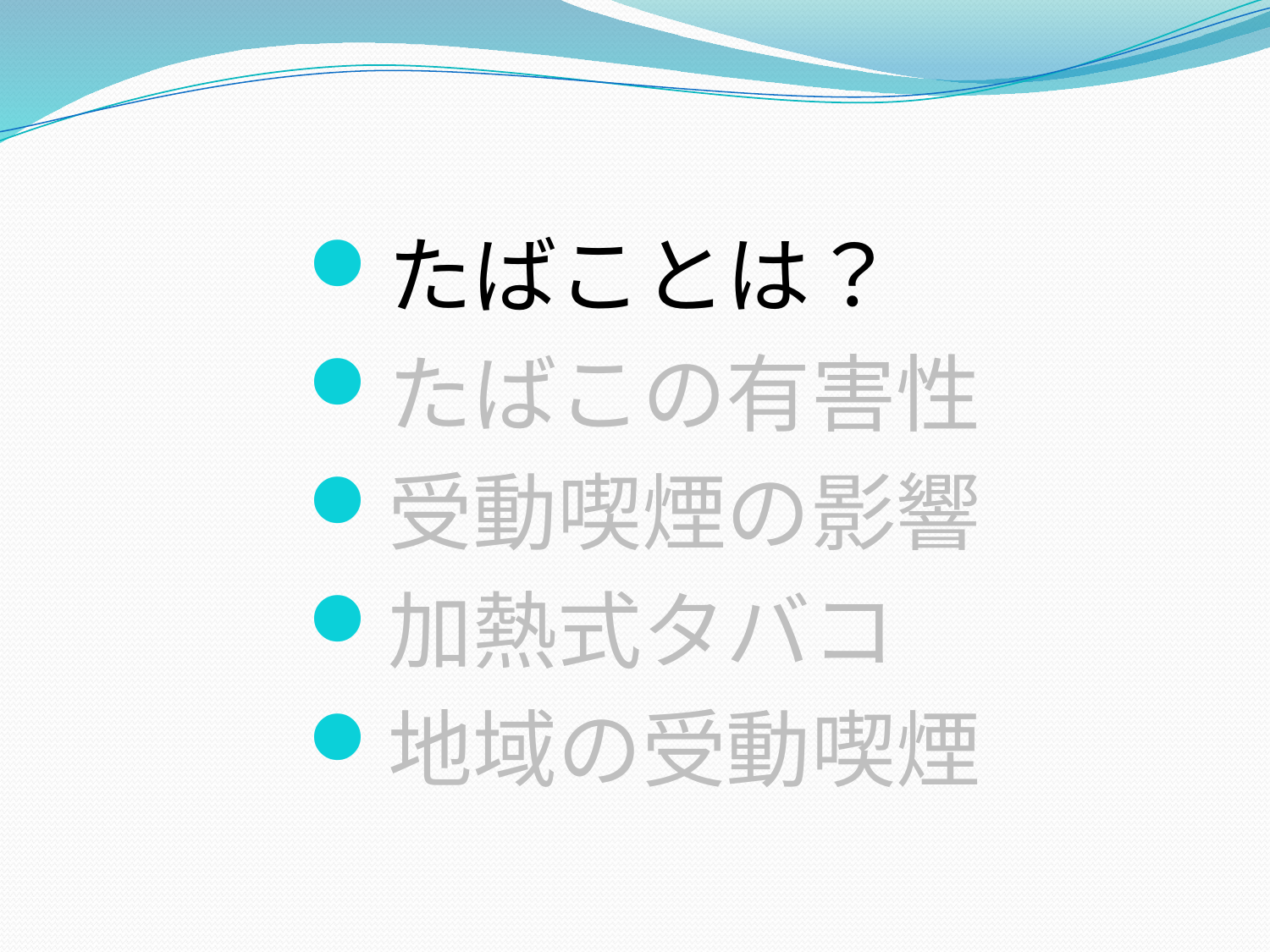

たばことは？
たばこの有害性
受動喫煙の影響
加熱式タバコ
地域の受動喫煙